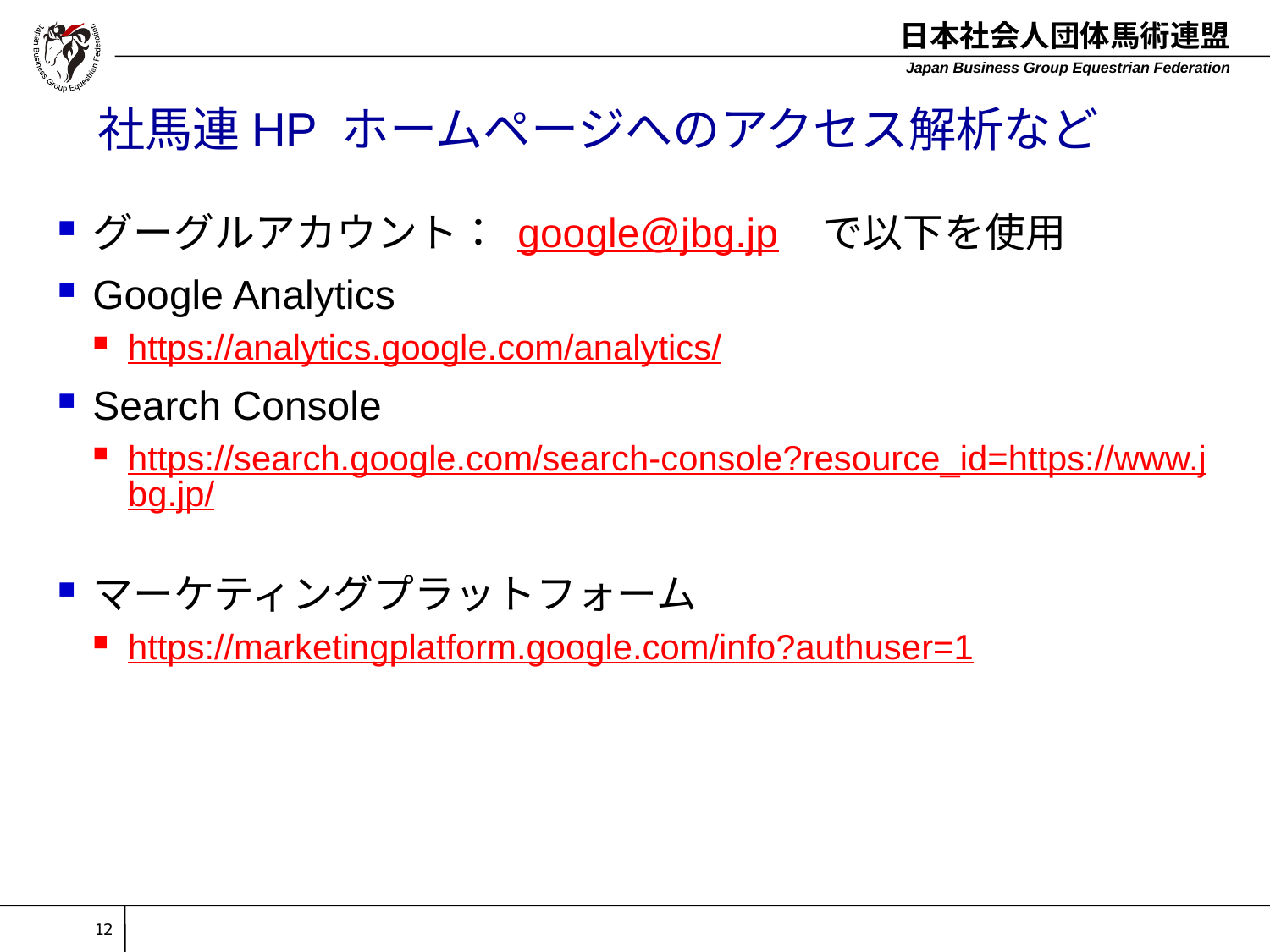

# 社馬連HP ホームページへのアクセス解析など
グーグルアカウント： google@jbg.jp   で以下を使用
Google Analytics
https://analytics.google.com/analytics/
Search Console
https://search.google.com/search-console?resource_id=https://www.jbg.jp/
マーケティングプラットフォーム
https://marketingplatform.google.com/info?authuser=1

12